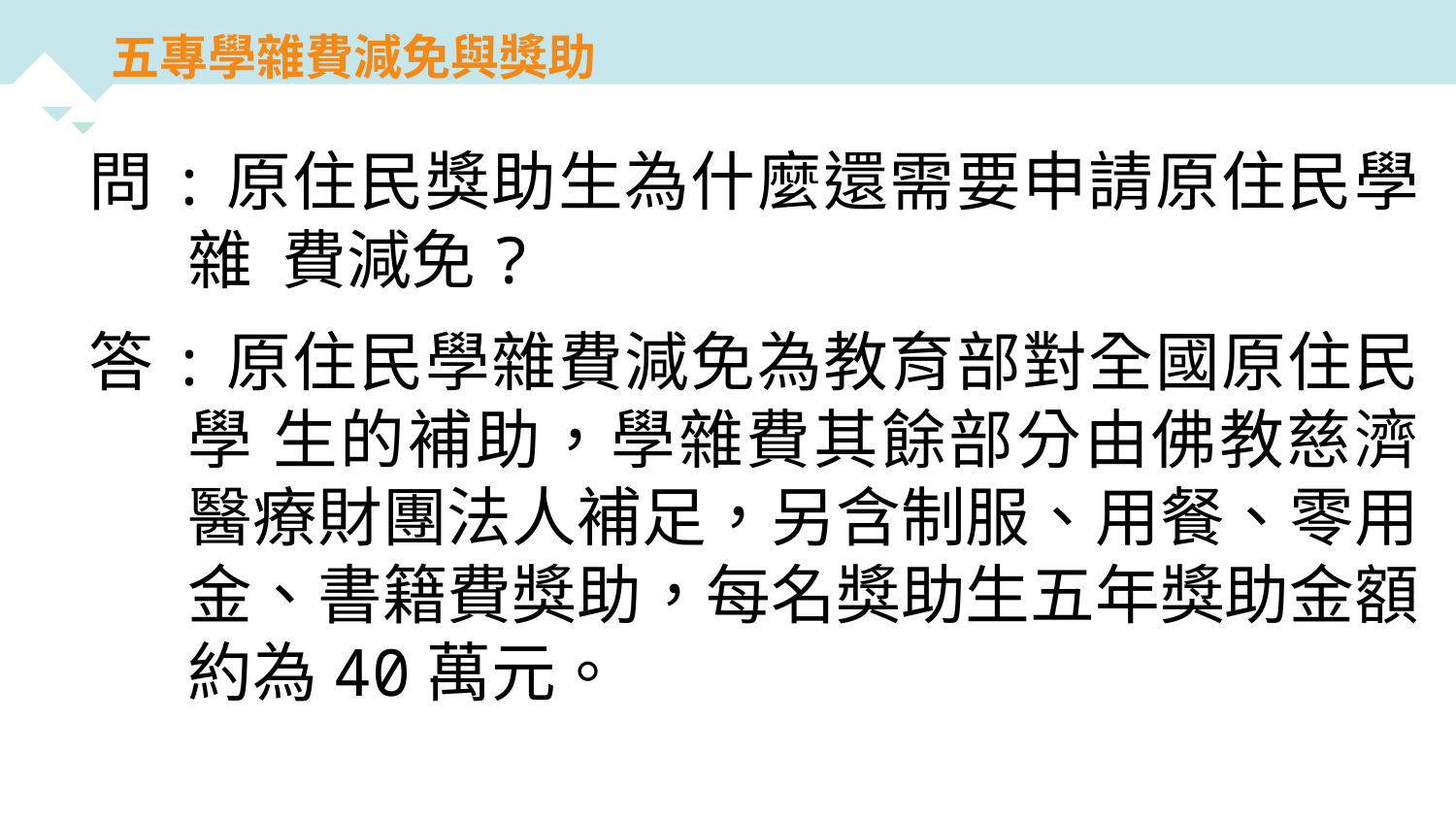

五專學雜費減免與獎助
問:原住民獎助生為什麼還需要申請原住民學雜  費減免?
答:原住民學雜費減免為教育部對全國原住民學 生的補助，學雜費其餘部分由佛教慈濟醫療財團法人補足，另含制服、用餐、零用金、書籍費獎助，每名獎助生五年獎助金額約為40萬元。